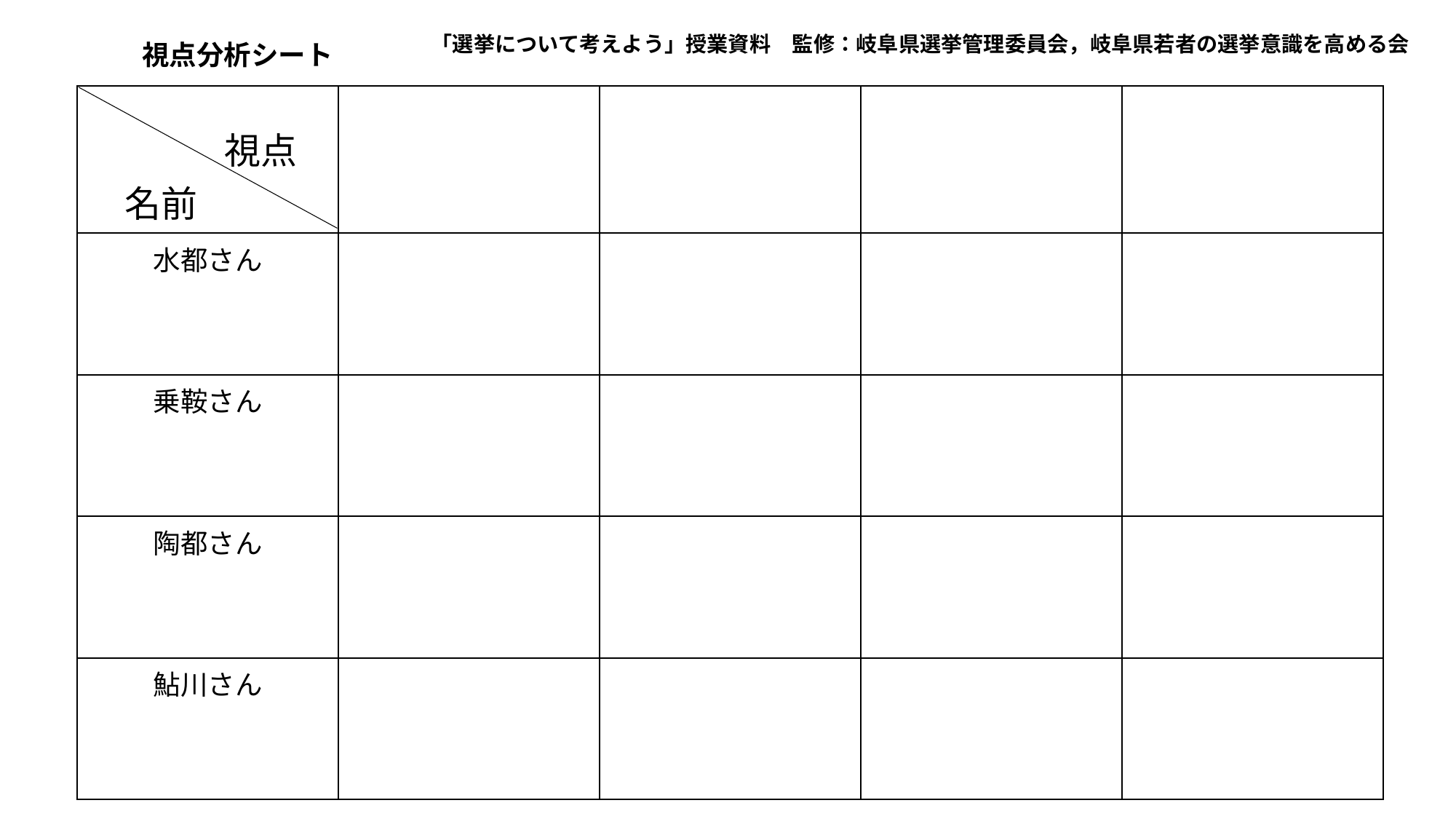

# 「選挙について考えよう」授業資料　監修：岐阜県選挙管理委員会，岐阜県若者の選挙意識を高める会
視点分析シート
| 視点 　名前 |  |  |  |  |
| --- | --- | --- | --- | --- |
| 水都さん |  |  |  |  |
| 乗鞍さん |  |  |  |  |
| 陶都さん |  |  |  |  |
| 鮎川さん |  |  |  |  |